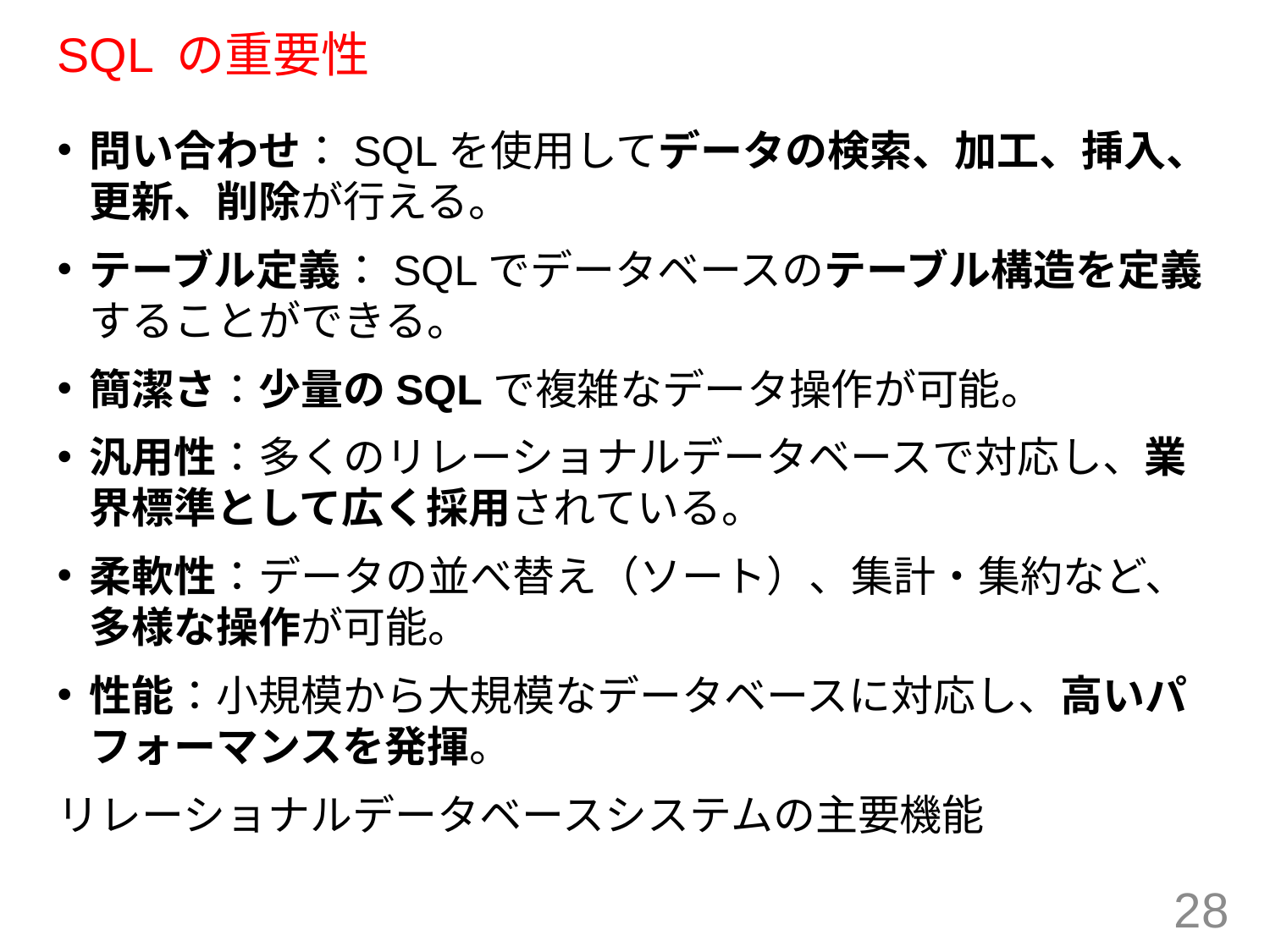

# SQL の重要性
問い合わせ：SQLを使用してデータの検索、加工、挿入、更新、削除が行える。
テーブル定義：SQLでデータベースのテーブル構造を定義することができる。
簡潔さ：少量のSQLで複雑なデータ操作が可能。
汎用性：多くのリレーショナルデータベースで対応し、業界標準として広く採用されている。
柔軟性：データの並べ替え（ソート）、集計・集約など、多様な操作が可能。
性能：小規模から大規模なデータベースに対応し、高いパフォーマンスを発揮。
リレーショナルデータベースシステムの主要機能
28